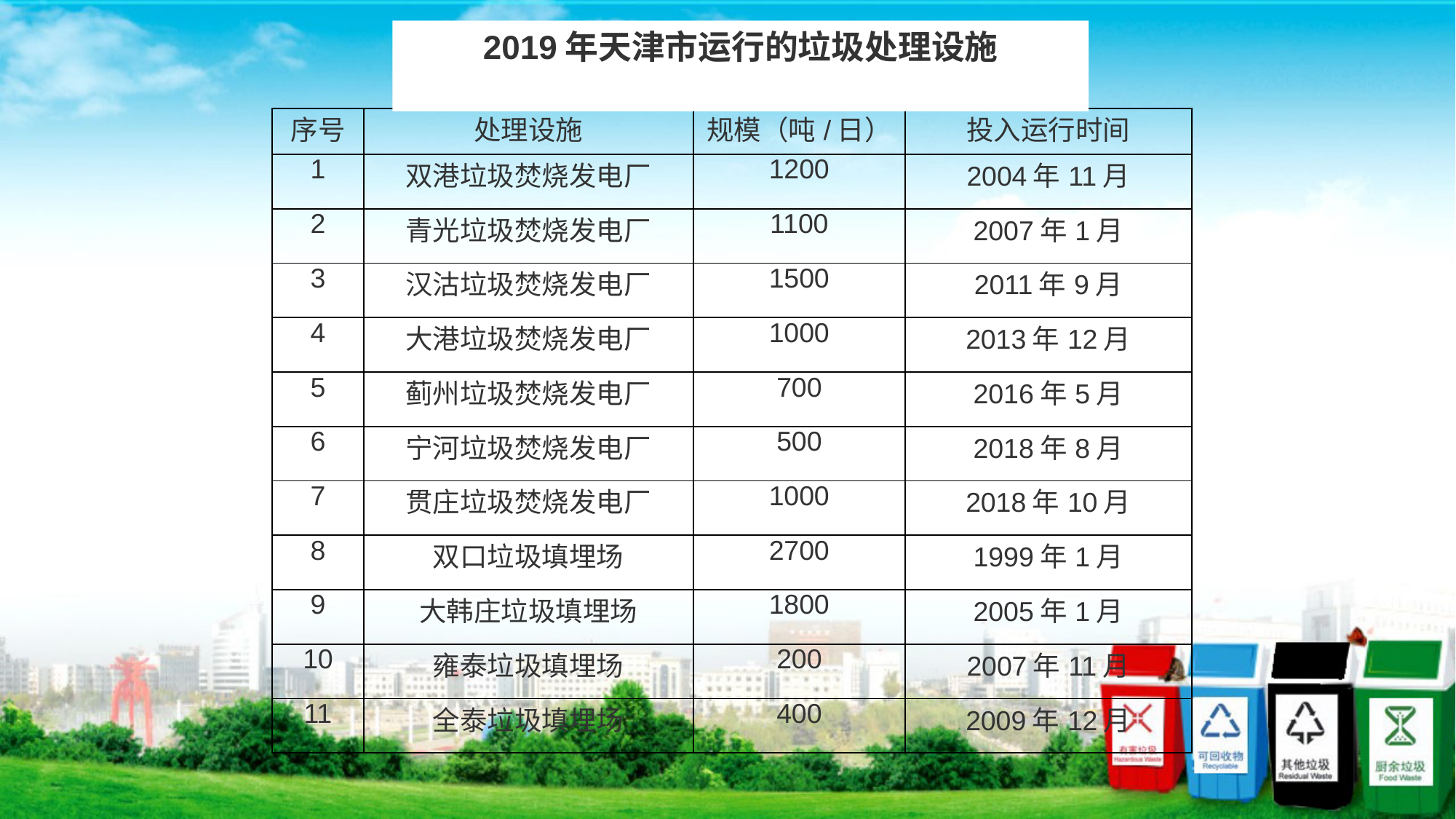

2019年天津市运行的垃圾处理设施

| 序号 | 处理设施 | 规模（吨/日） | 投入运行时间 |
| --- | --- | --- | --- |
| 1 | 双港垃圾焚烧发电厂 | 1200 | 2004年11月 |
| 2 | 青光垃圾焚烧发电厂 | 1100 | 2007年1月 |
| 3 | 汉沽垃圾焚烧发电厂 | 1500 | 2011年9月 |
| 4 | 大港垃圾焚烧发电厂 | 1000 | 2013年12月 |
| 5 | 蓟州垃圾焚烧发电厂 | 700 | 2016年5月 |
| 6 | 宁河垃圾焚烧发电厂 | 500 | 2018年8月 |
| 7 | 贯庄垃圾焚烧发电厂 | 1000 | 2018年10月 |
| 8 | 双口垃圾填埋场 | 2700 | 1999年1月 |
| 9 | 大韩庄垃圾填埋场 | 1800 | 2005年1月 |
| 10 | 雍泰垃圾填埋场 | 200 | 2007年11月 |
| 11 | 全泰垃圾填埋场 | 400 | 2009年12月 |